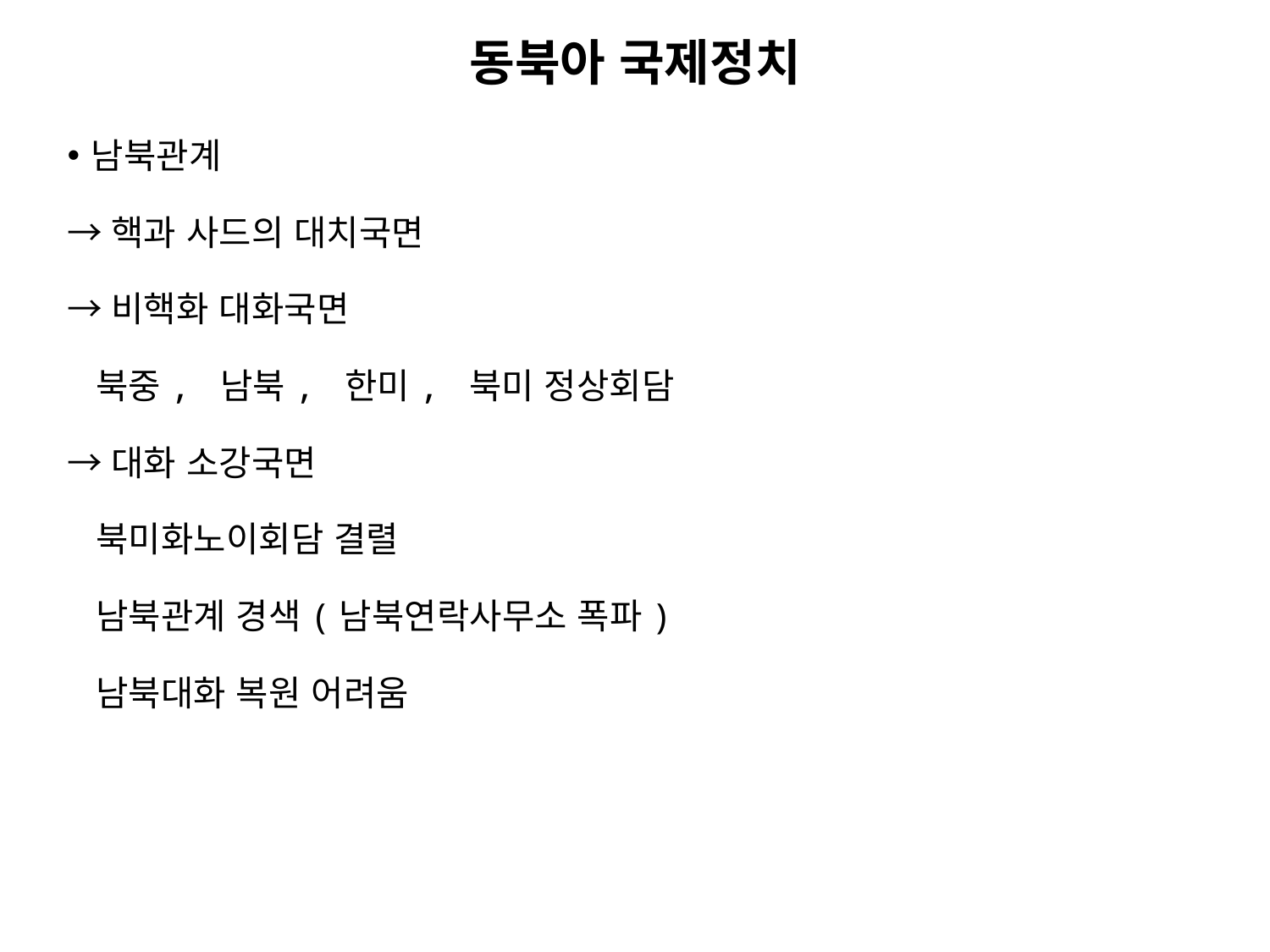

동북아 국제정치
남북관계
→핵과 사드의 대치국면
→비핵화 대화국면
  북중, 남북, 한미, 북미 정상회담
→대화 소강국면
  북미화노이회담 결렬
  남북관계 경색(남북연락사무소 폭파)
  남북대화 복원 어려움